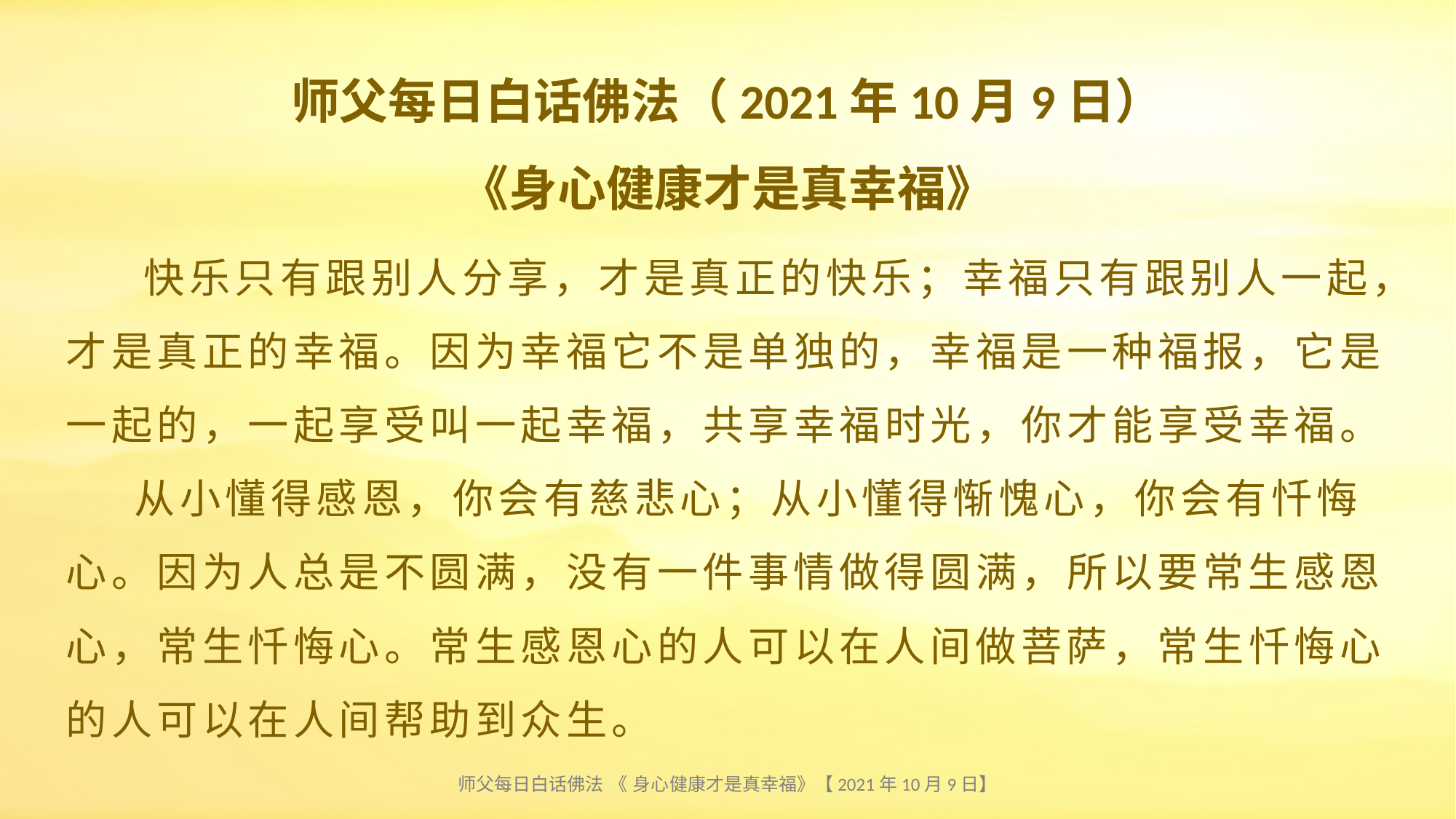

师父每日白话佛法（2021年10月9日）
《身心健康才是真幸福》
# 快乐只有跟别人分享，才是真正的快乐；幸福只有跟别人一起，才是真正的幸福。因为幸福它不是单独的，幸福是一种福报，它是一起的，一起享受叫一起幸福，共享幸福时光，你才能享受幸福。 从小懂得感恩，你会有慈悲心；从小懂得惭愧心，你会有忏悔心。因为人总是不圆满，没有一件事情做得圆满，所以要常生感恩心，常生忏悔心。常生感恩心的人可以在人间做菩萨，常生忏悔心的人可以在人间帮助到众生。
师父每日白话佛法 《 身心健康才是真幸福》【2021年10月9日】